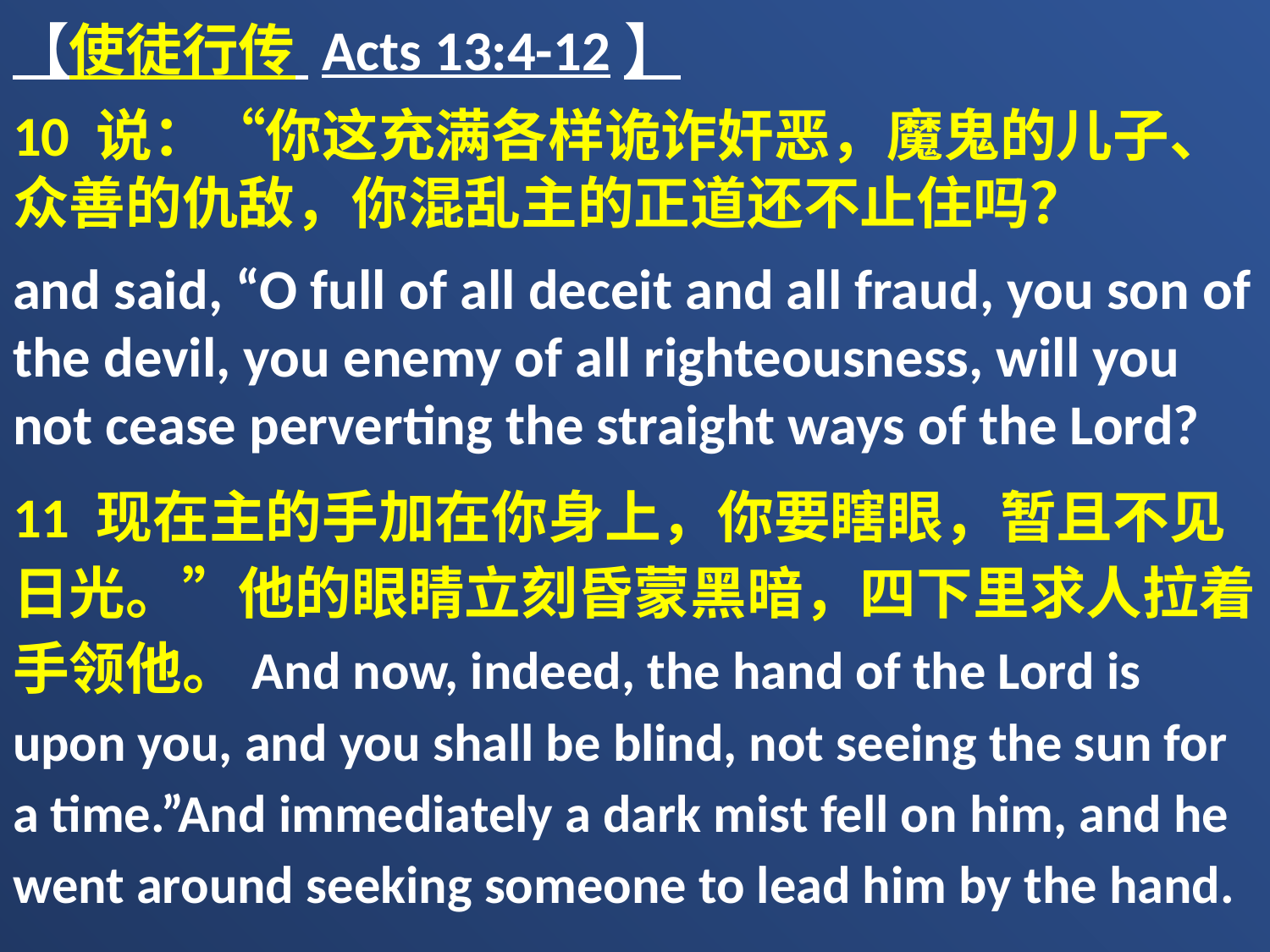

【使徒行传 Acts 13:4-12】
10 说：“你这充满各样诡诈奸恶，魔鬼的儿子、众善的仇敌，你混乱主的正道还不止住吗？
and said, “O full of all deceit and all fraud, you son of the devil, you enemy of all righteousness, will you not cease perverting the straight ways of the Lord?
11 现在主的手加在你身上，你要瞎眼，暂且不见日光。”他的眼睛立刻昏蒙黑暗，四下里求人拉着手领他。And now, indeed, the hand of the Lord is upon you, and you shall be blind, not seeing the sun for a time.”And immediately a dark mist fell on him, and he went around seeking someone to lead him by the hand.